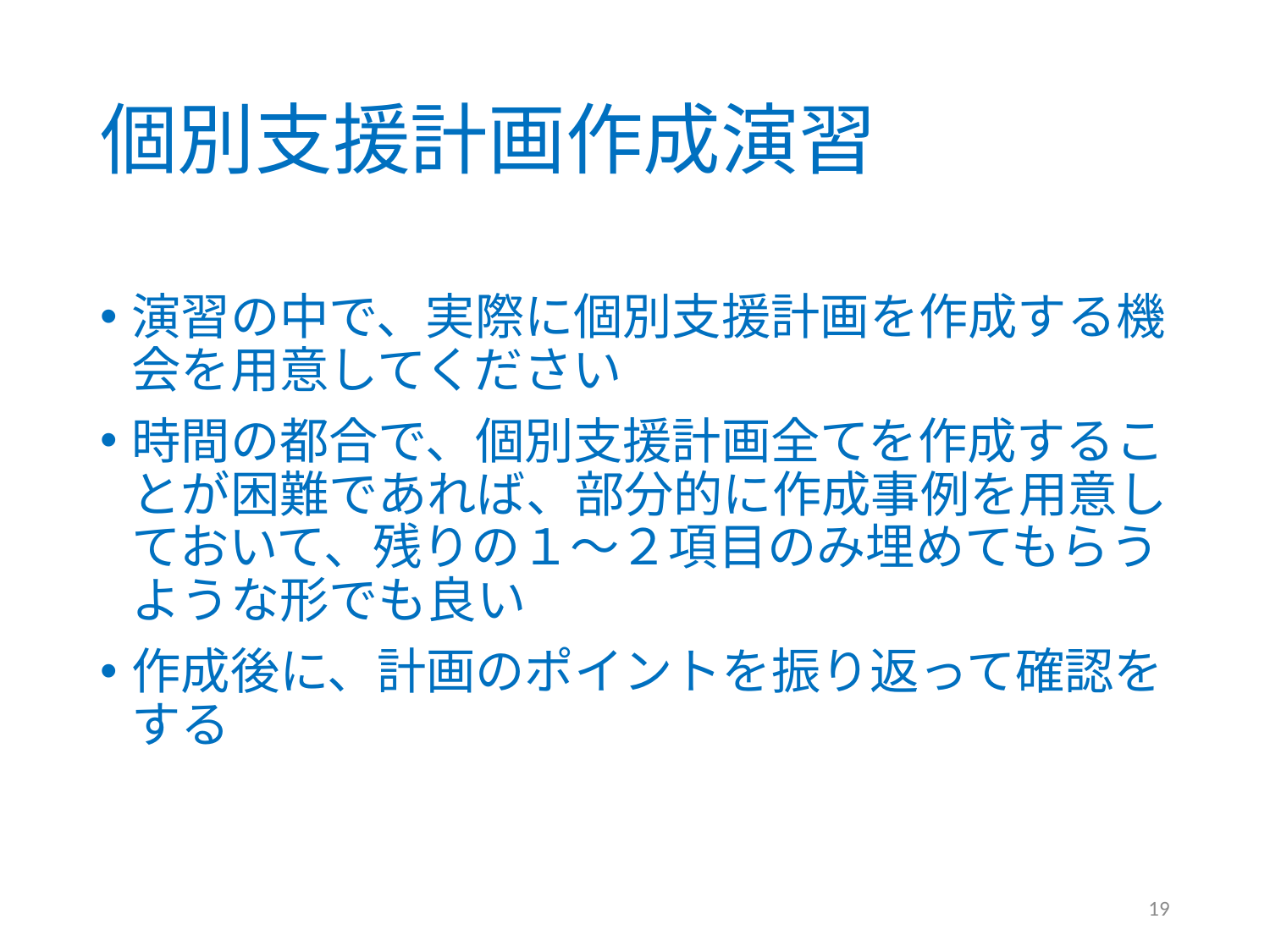

# 個別支援計画作成演習
演習の中で、実際に個別支援計画を作成する機会を用意してください
時間の都合で、個別支援計画全てを作成することが困難であれば、部分的に作成事例を用意しておいて、残りの１〜２項目のみ埋めてもらうような形でも良い
作成後に、計画のポイントを振り返って確認をする

19